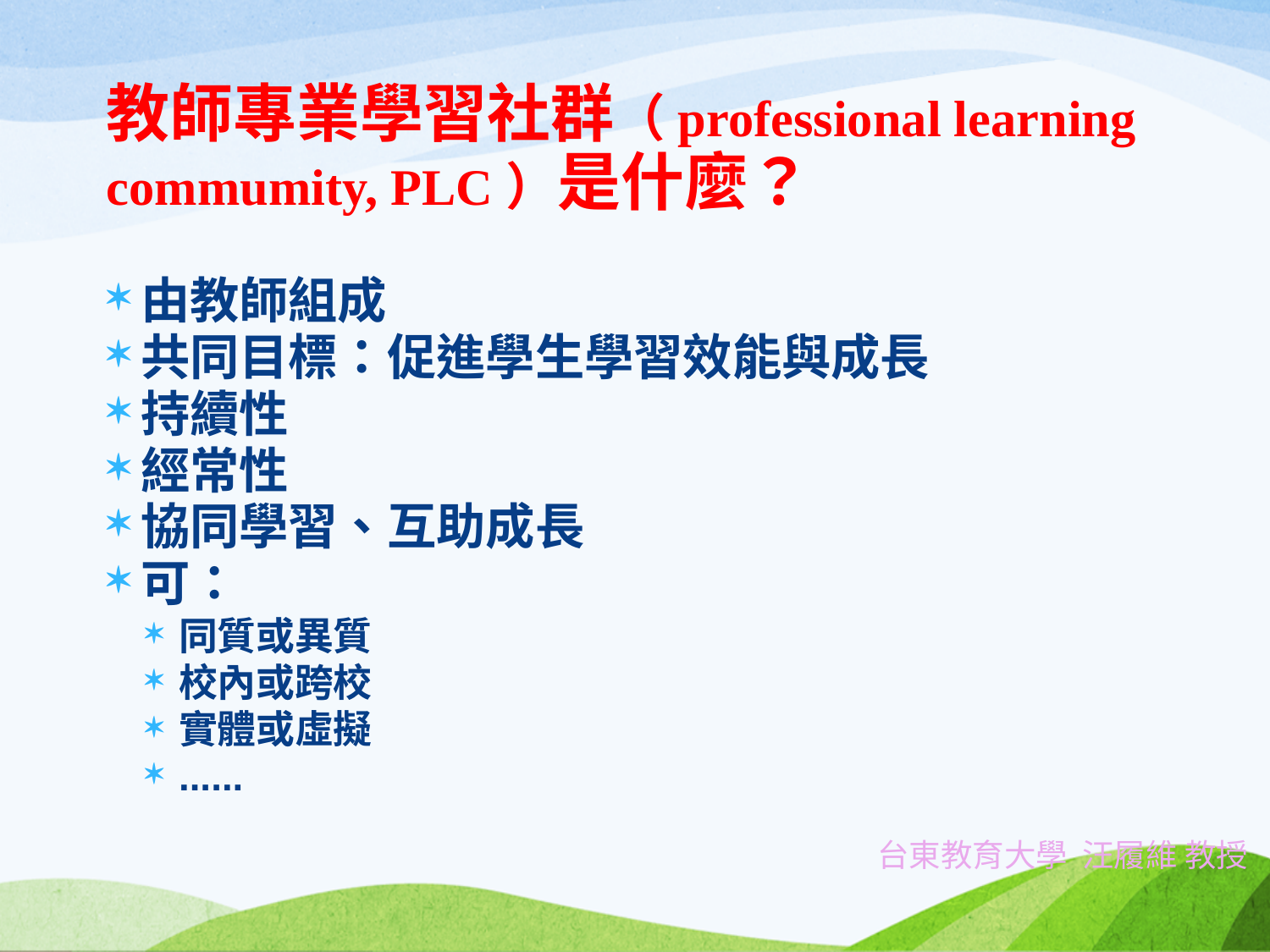

# 教師專業學習社群（professional learning commumity, PLC）是什麼？
由教師組成
共同目標：促進學生學習效能與成長
持續性
經常性
協同學習、互助成長
可：
同質或異質
校內或跨校
實體或虛擬
......
台東教育大學  汪履維 教授